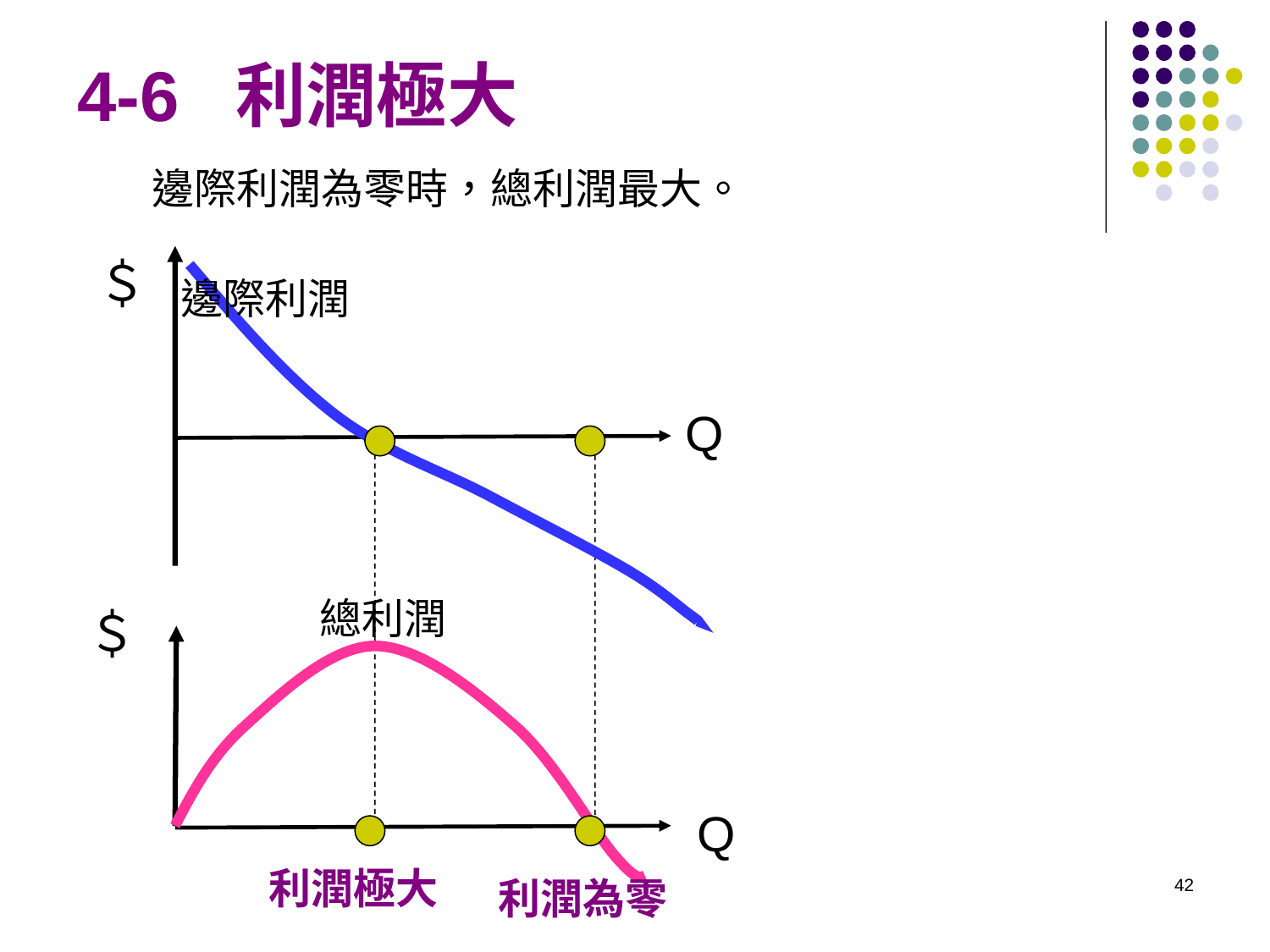

# 4-6  利潤極大
邊際利潤為零時，總利潤最大。
＄

邊際利潤

Q

總利潤
＄

Q

利潤極大
利潤為零
42